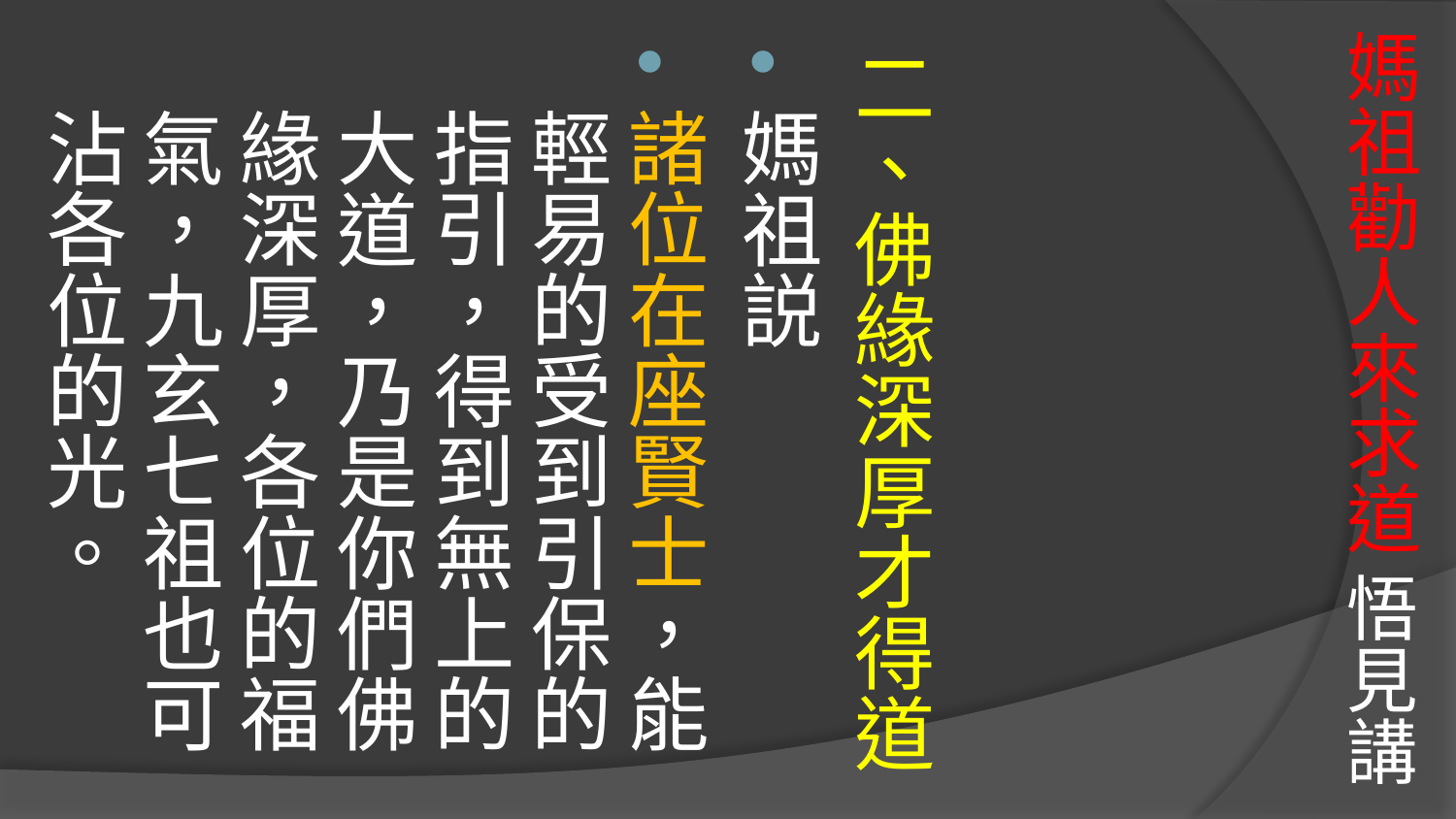

# 媽祖勸人來求道 悟見講
二、佛緣深厚才得道
媽祖説
諸位在座賢士，能輕易的受到引保的指引，得到無上的大道，乃是你們佛緣深厚，各位的福氣，九玄七祖也可沾各位的光。